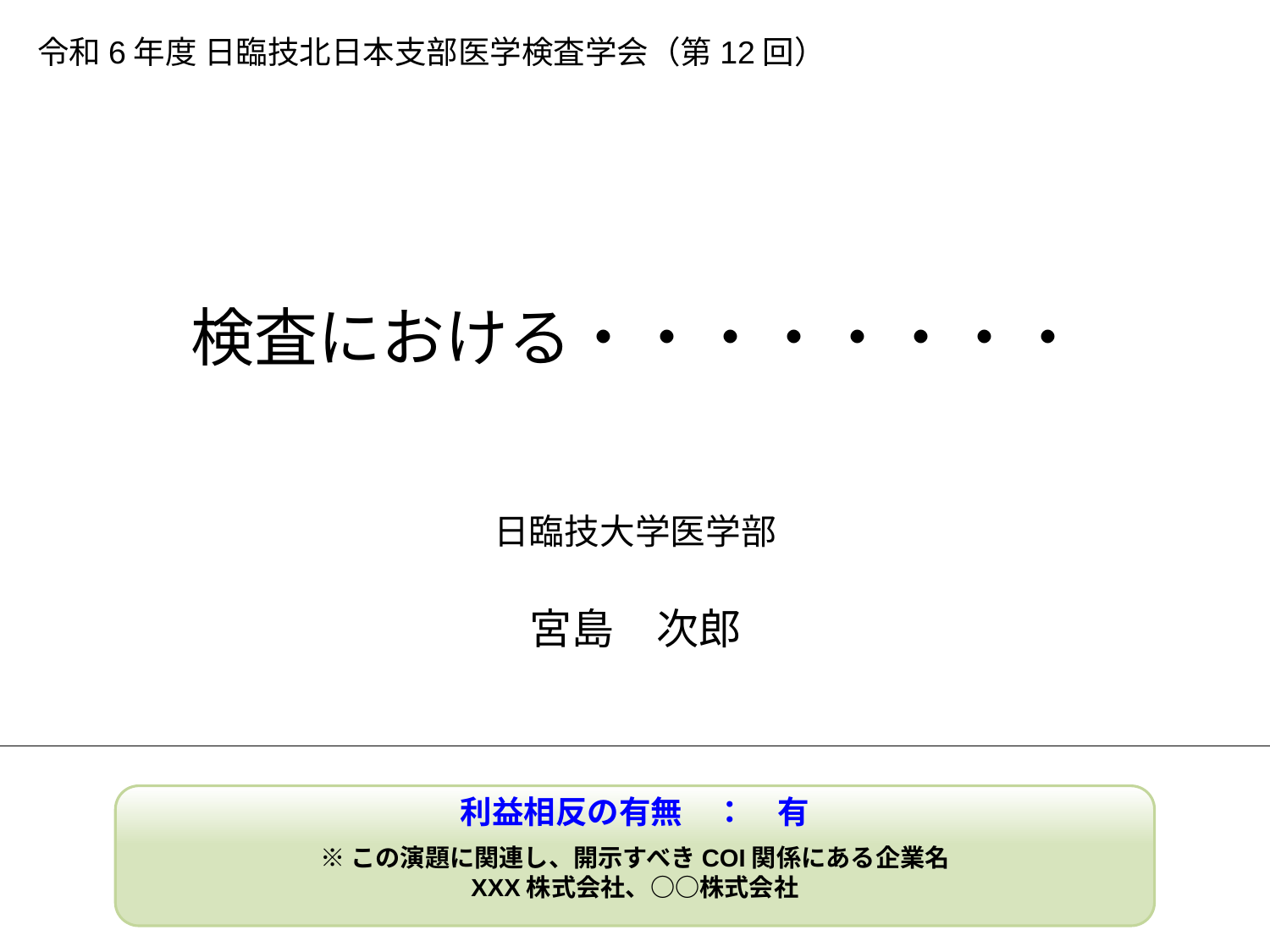

令和6年度 日臨技北日本支部医学検査学会（第12回）
検査における・・・・・・・・
日臨技大学医学部

宮島　次郎

利益相反の有無　：　有
※この演題に関連し、開示すべきCOI関係にある企業名
XXX株式会社、○○株式会社